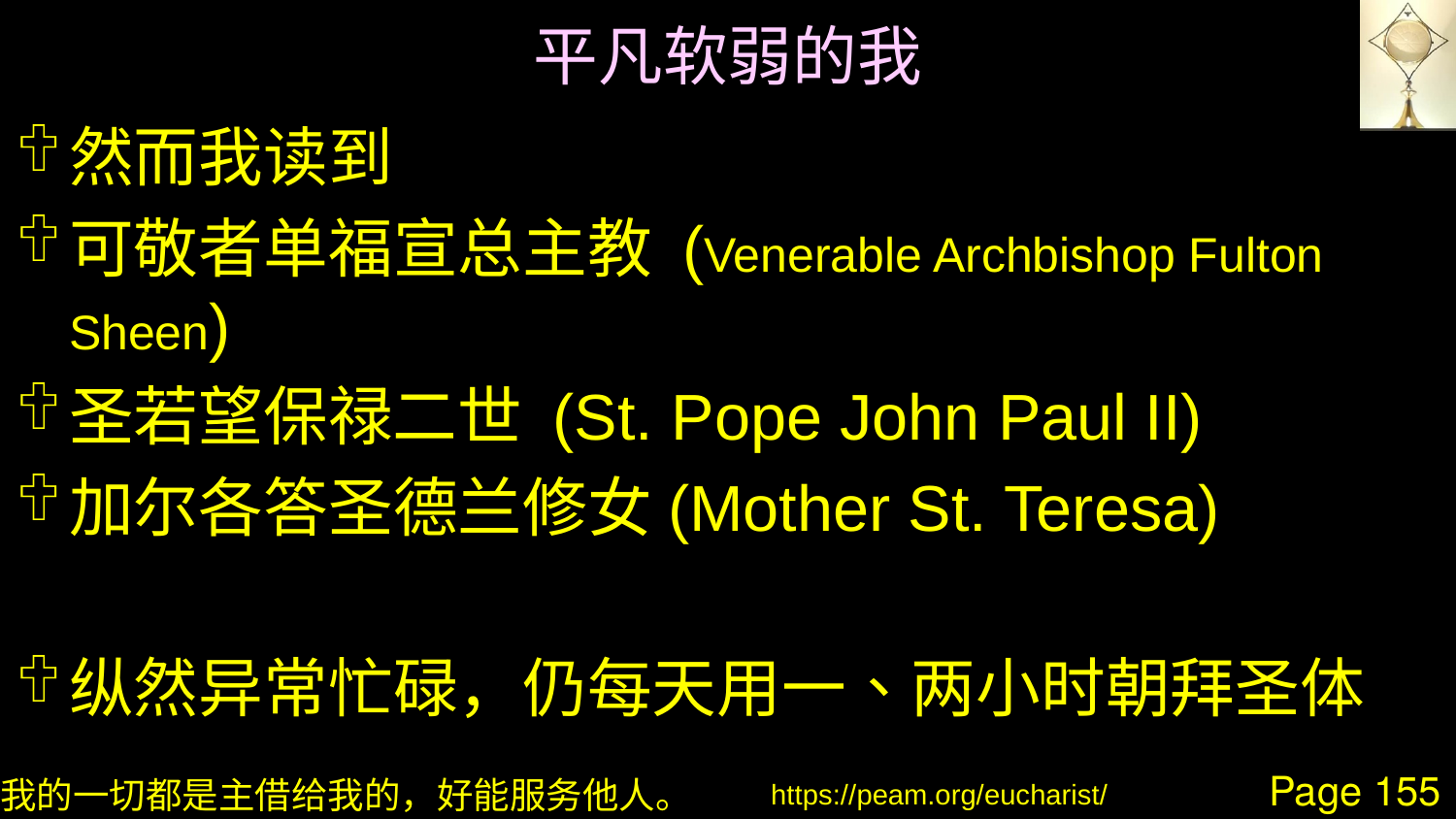

# 平凡软弱的我
然而我读到
可敬者单福宣总主教 (Venerable Archbishop Fulton Sheen)
圣若望保禄二世 (St. Pope John Paul II)
加尔各答圣德兰修女(Mother St. Teresa)

纵然异常忙碌，仍每天用一、两小时朝拜圣体